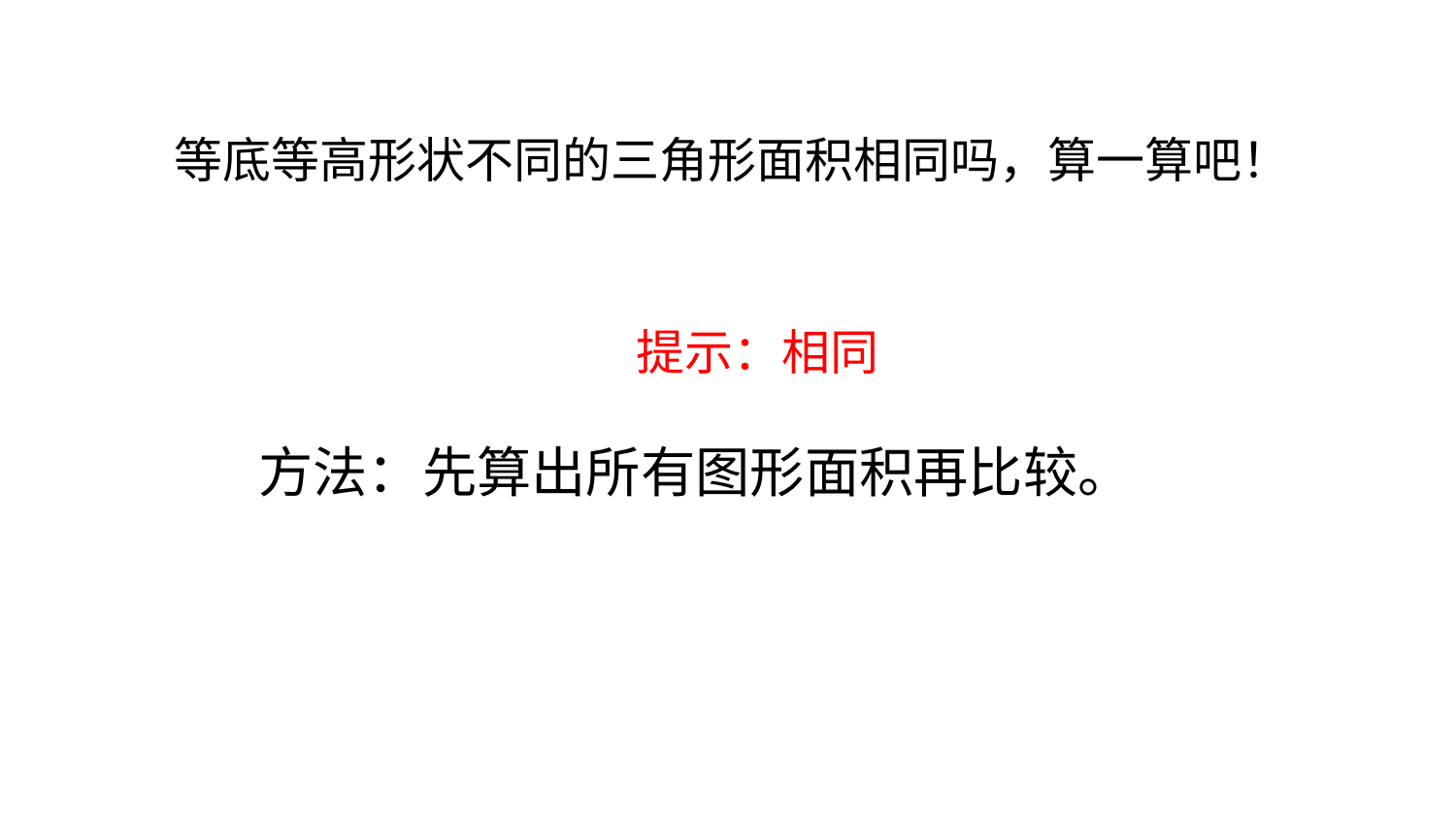

等底等高形状不同的三角形面积相同吗，算一算吧！
提示：相同
方法：先算出所有图形面积再比较。